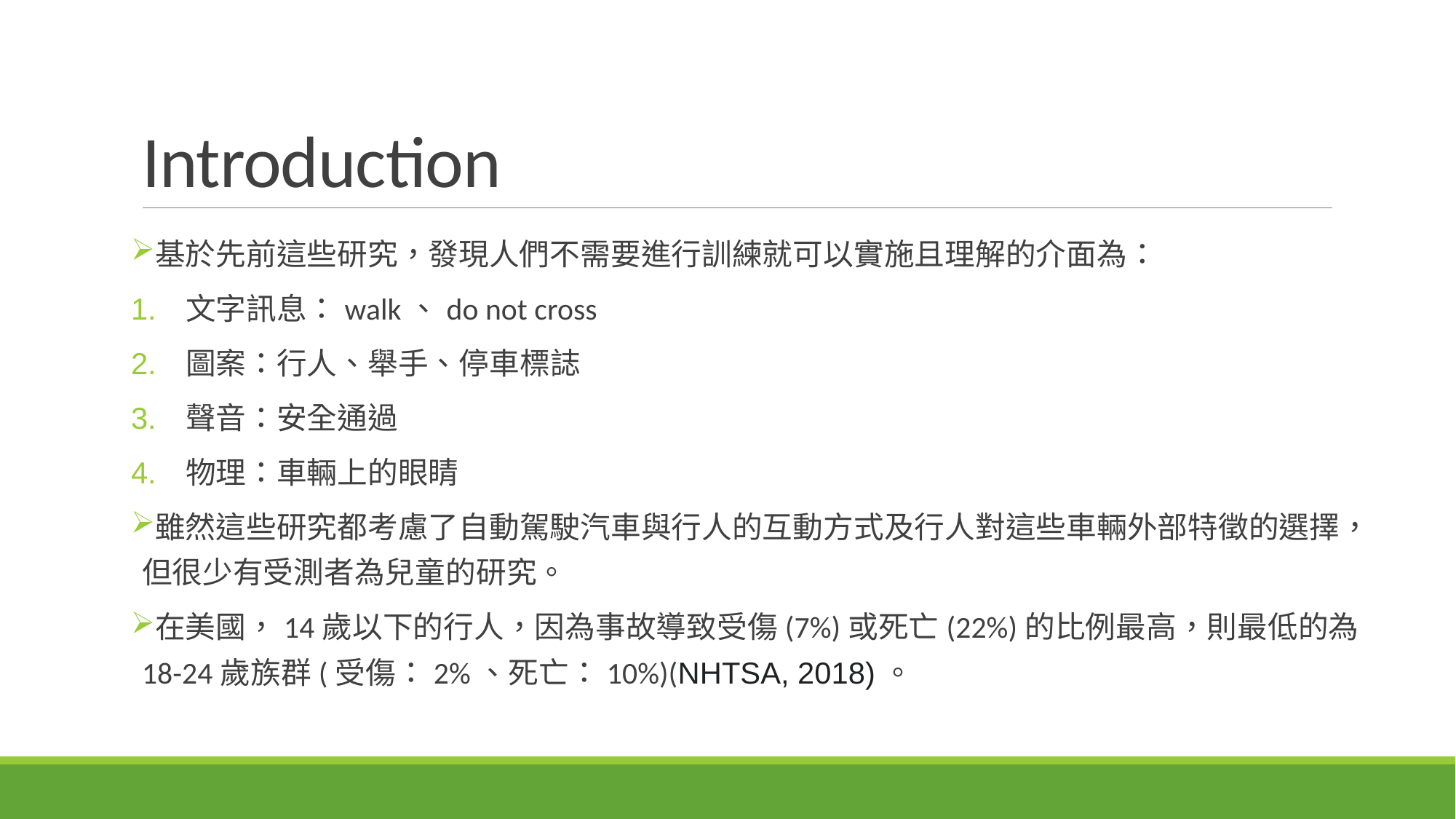

# Introduction
基於先前這些研究，發現人們不需要進行訓練就可以實施且理解的介面為：
文字訊息：walk、do not cross
圖案：行人、舉手、停車標誌
聲音：安全通過
物理：車輛上的眼睛
雖然這些研究都考慮了自動駕駛汽車與行人的互動方式及行人對這些車輛外部特徵的選擇，但很少有受測者為兒童的研究。
在美國，14歲以下的行人，因為事故導致受傷(7%)或死亡(22%)的比例最高，則最低的為18-24歲族群(受傷：2%、死亡：10%)(NHTSA, 2018)。